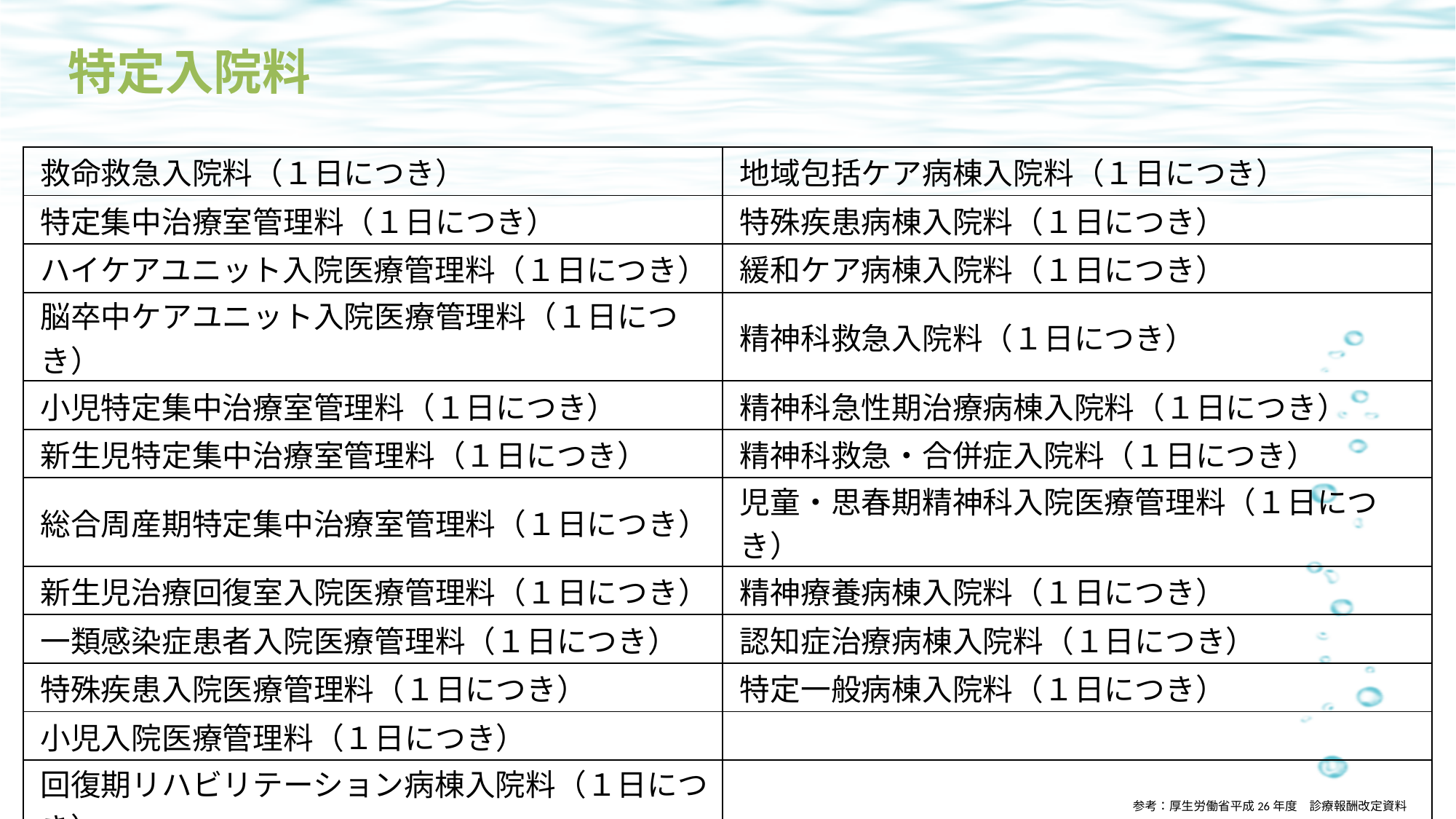

特定入院料
| 救命救急入院料（１日につき） | 地域包括ケア病棟入院料（１日につき） |
| --- | --- |
| 特定集中治療室管理料（１日につき） | 特殊疾患病棟入院料（１日につき） |
| ハイケアユニット入院医療管理料（１日につき） | 緩和ケア病棟入院料（１日につき） |
| 脳卒中ケアユニット入院医療管理料（１日につき） | 精神科救急入院料（１日につき） |
| 小児特定集中治療室管理料（１日につき） | 精神科急性期治療病棟入院料（１日につき） |
| 新生児特定集中治療室管理料（１日につき） | 精神科救急・合併症入院料（１日につき） |
| 総合周産期特定集中治療室管理料（１日につき） | 児童・思春期精神科入院医療管理料（１日につき） |
| 新生児治療回復室入院医療管理料（１日につき） | 精神療養病棟入院料（１日につき） |
| 一類感染症患者入院医療管理料（１日につき） | 認知症治療病棟入院料（１日につき） |
| 特殊疾患入院医療管理料（１日につき） | 特定一般病棟入院料（１日につき） |
| 小児入院医療管理料（１日につき） |  |
| 回復期リハビリテーション病棟入院料（１日につき） |  |
参考：厚生労働省平成26年度　診療報酬改定資料